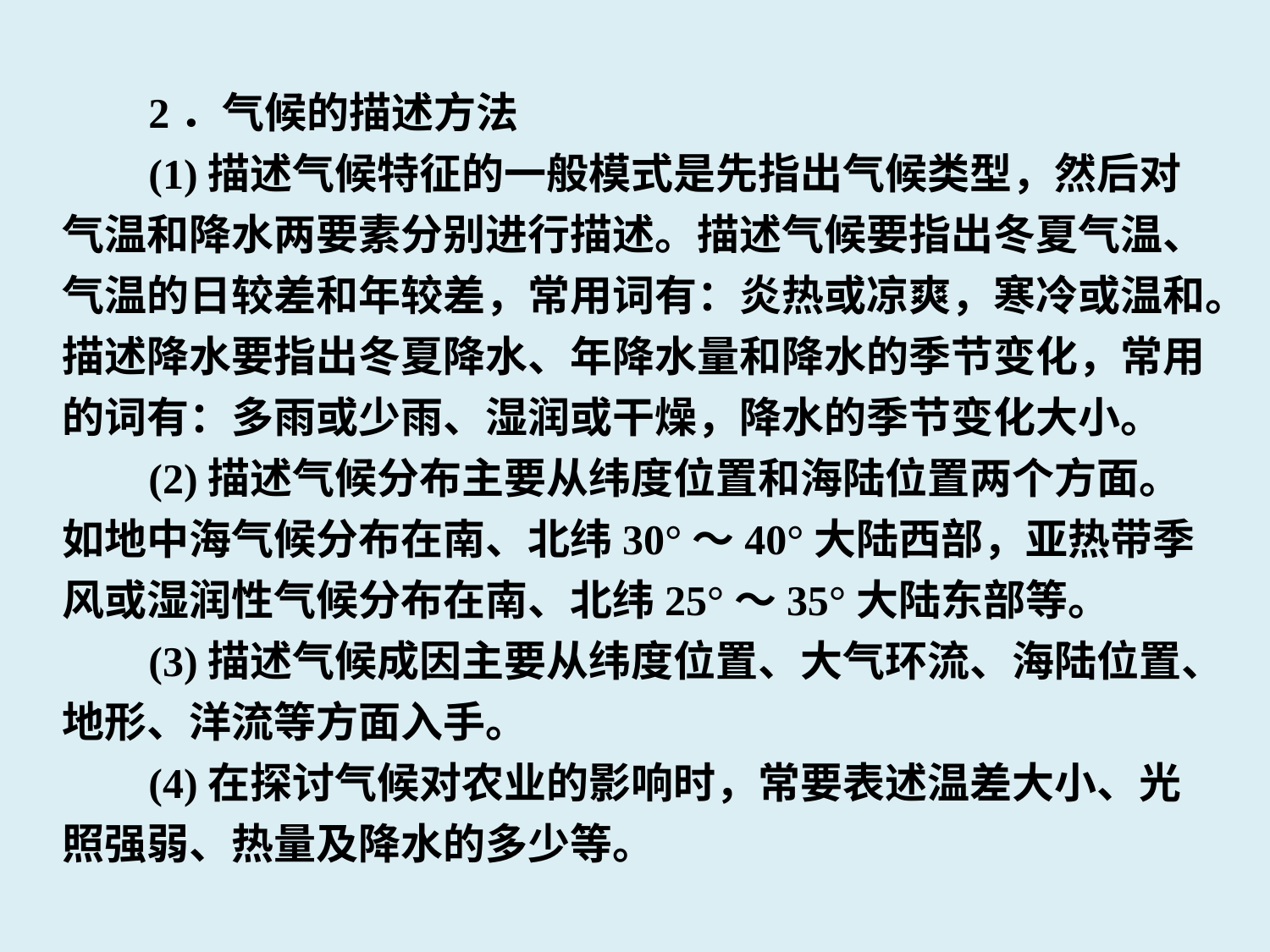

2．气候的描述方法
(1)描述气候特征的一般模式是先指出气候类型，然后对气温和降水两要素分别进行描述。描述气候要指出冬夏气温、气温的日较差和年较差，常用词有：炎热或凉爽，寒冷或温和。描述降水要指出冬夏降水、年降水量和降水的季节变化，常用的词有：多雨或少雨、湿润或干燥，降水的季节变化大小。
(2)描述气候分布主要从纬度位置和海陆位置两个方面。如地中海气候分布在南、北纬30°～40°大陆西部，亚热带季风或湿润性气候分布在南、北纬25°～35°大陆东部等。
(3)描述气候成因主要从纬度位置、大气环流、海陆位置、地形、洋流等方面入手。
(4)在探讨气候对农业的影响时，常要表述温差大小、光照强弱、热量及降水的多少等。